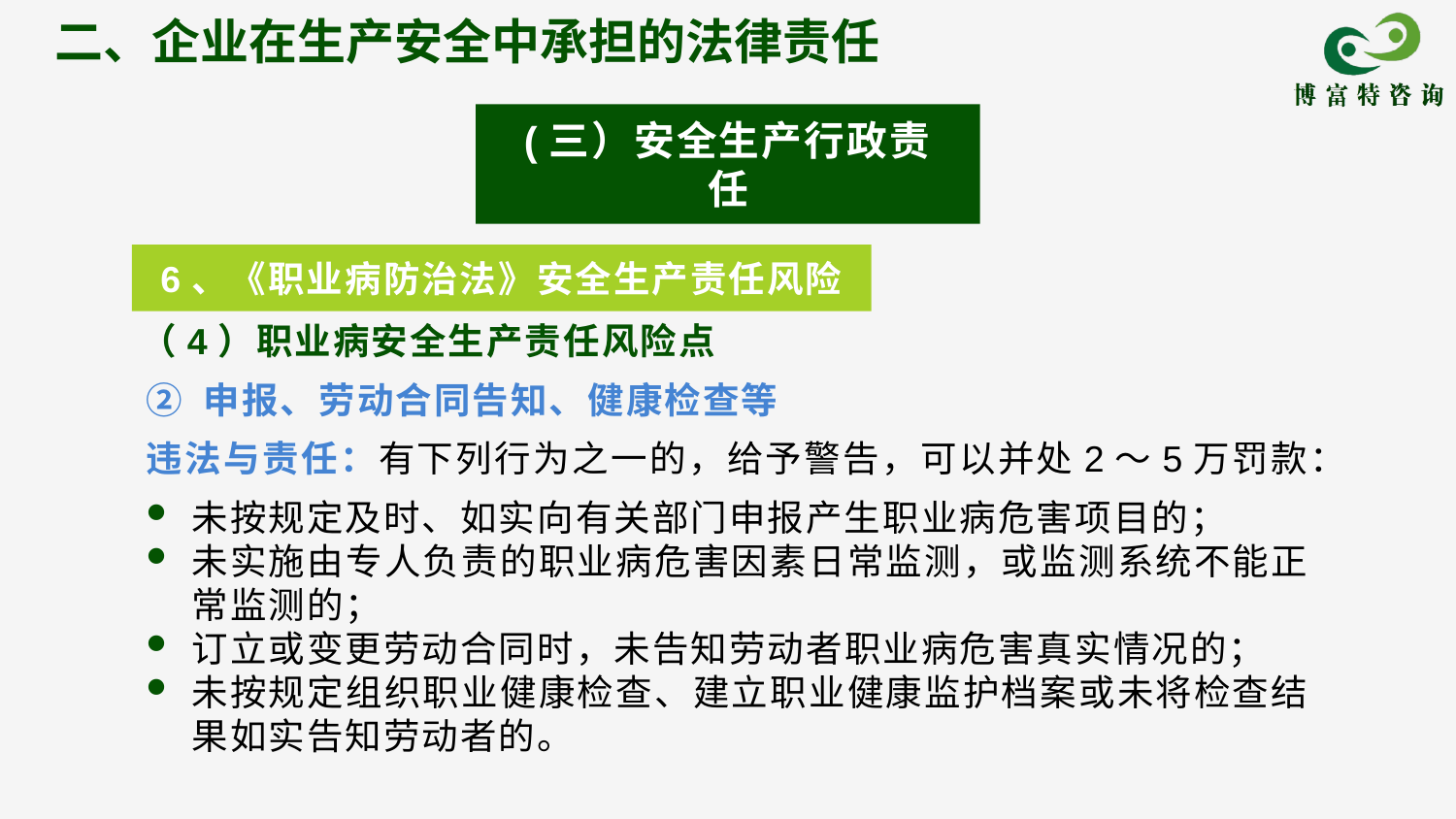

二、企业在生产安全中承担的法律责任
(三）安全生产行政责任
6、《职业病防治法》安全生产责任风险
（4）职业病安全生产责任风险点
② 申报、劳动合同告知、健康检查等
违法与责任：有下列行为之一的，给予警告，可以并处2～5万罚款：
未按规定及时、如实向有关部门申报产生职业病危害项目的；
未实施由专人负责的职业病危害因素日常监测，或监测系统不能正常监测的；
订立或变更劳动合同时，未告知劳动者职业病危害真实情况的；
未按规定组织职业健康检查、建立职业健康监护档案或未将检查结果如实告知劳动者的。